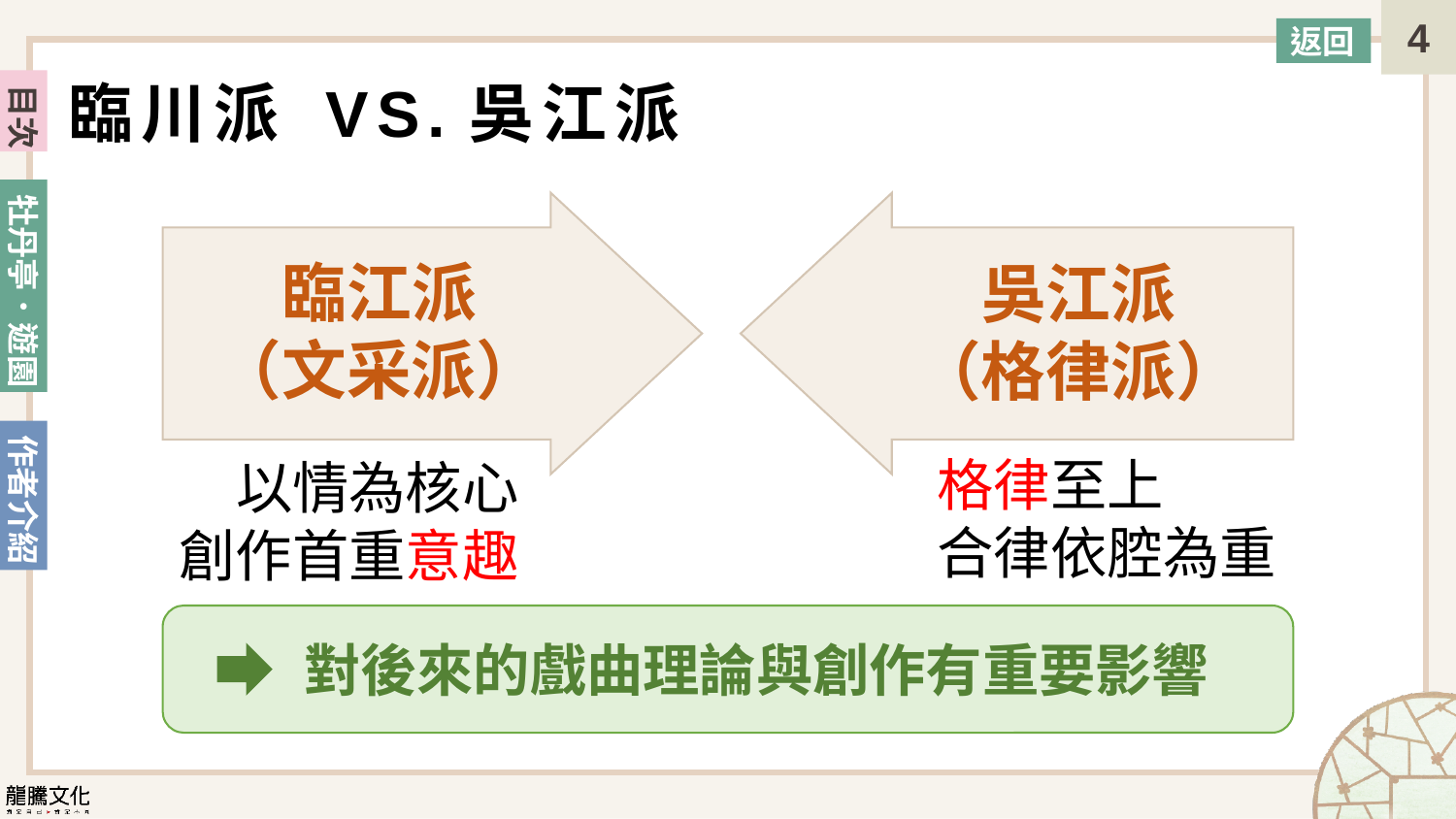

返回
臨川派 VS.吳江派
吳江派
（格律派）
臨江派
（文采派）

格律至上
合律依腔為重
以情為核心
創作首重意趣
　對後來的戲曲理論與創作有重要影響